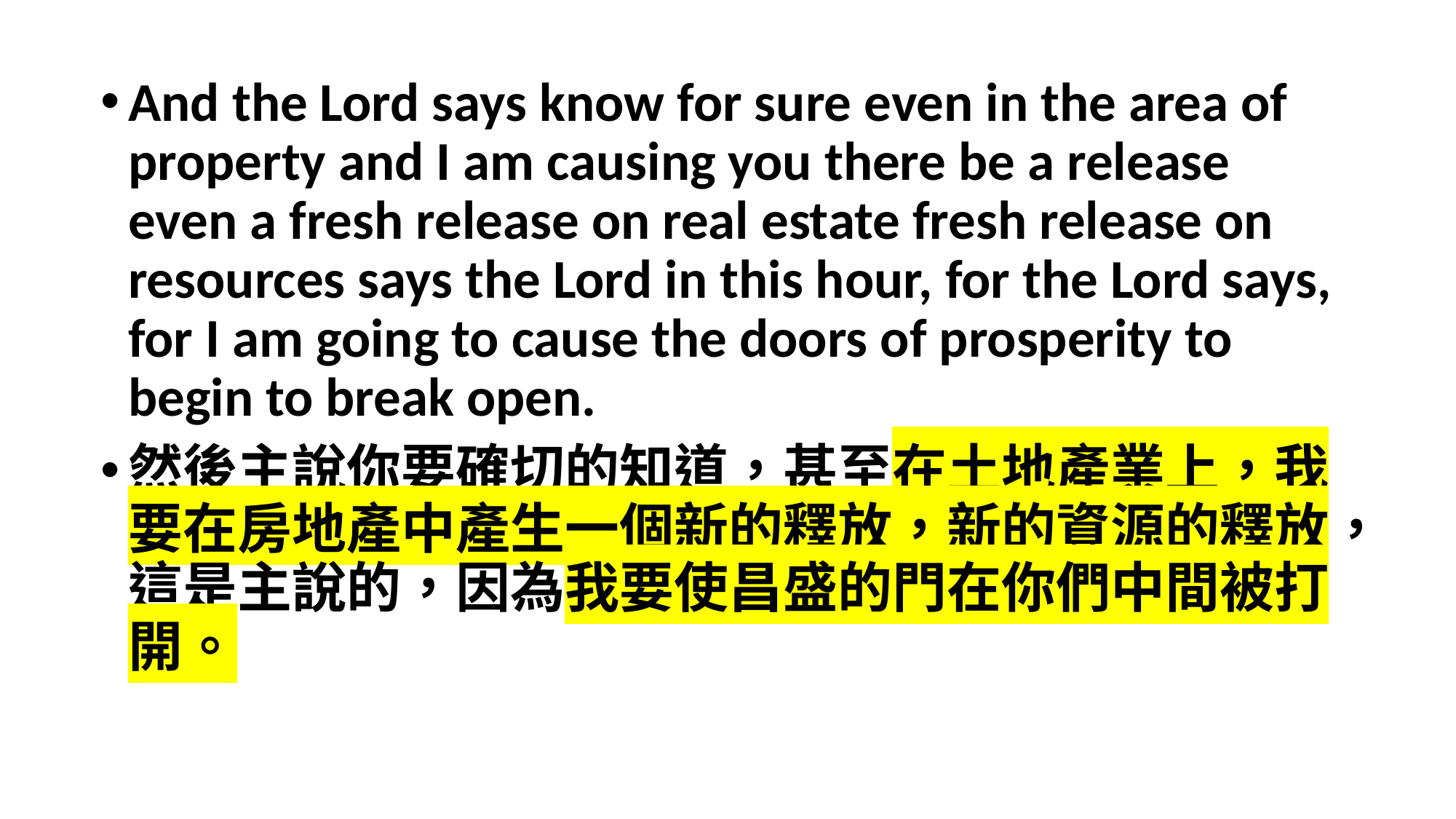

And the Lord says know for sure even in the area of property and I am causing you there be a release even a fresh release on real estate fresh release on resources says the Lord in this hour, for the Lord says, for I am going to cause the doors of prosperity to begin to break open.
然後主說你要確切的知道，甚至在土地產業上，我要在房地產中產生一個新的釋放，新的資源的釋放，這是主說的，因為我要使昌盛的門在你們中間被打開。